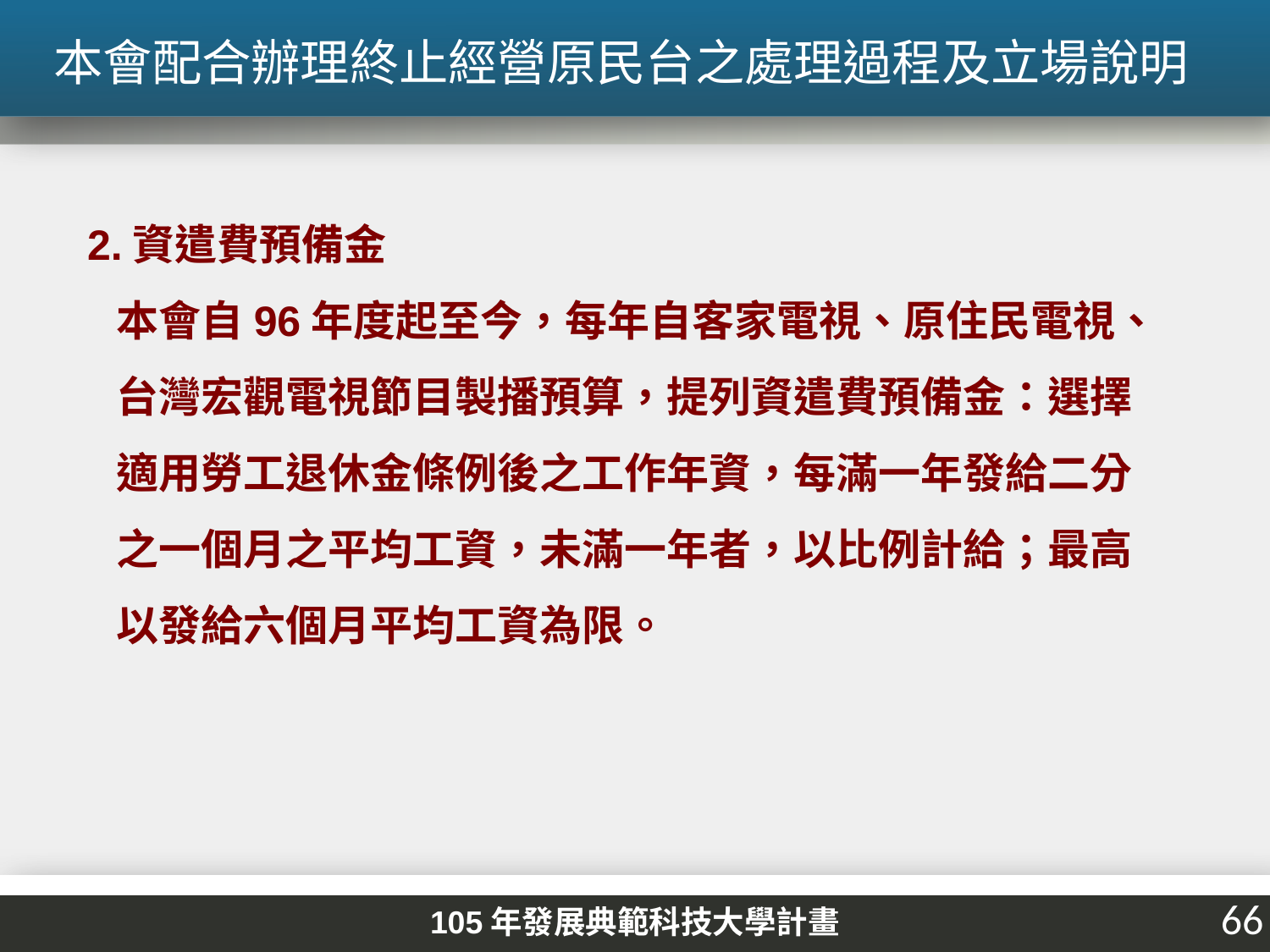

本會配合辦理終止經營原民台之處理過程及立場說明

2.資遣費預備金
  本會自96年度起至今，每年自客家電視、原住民電視、
  台灣宏觀電視節目製播預算，提列資遣費預備金：選擇
  適用勞工退休金條例後之工作年資，每滿一年發給二分
  之一個月之平均工資，未滿一年者，以比例計給；最高
  以發給六個月平均工資為限。